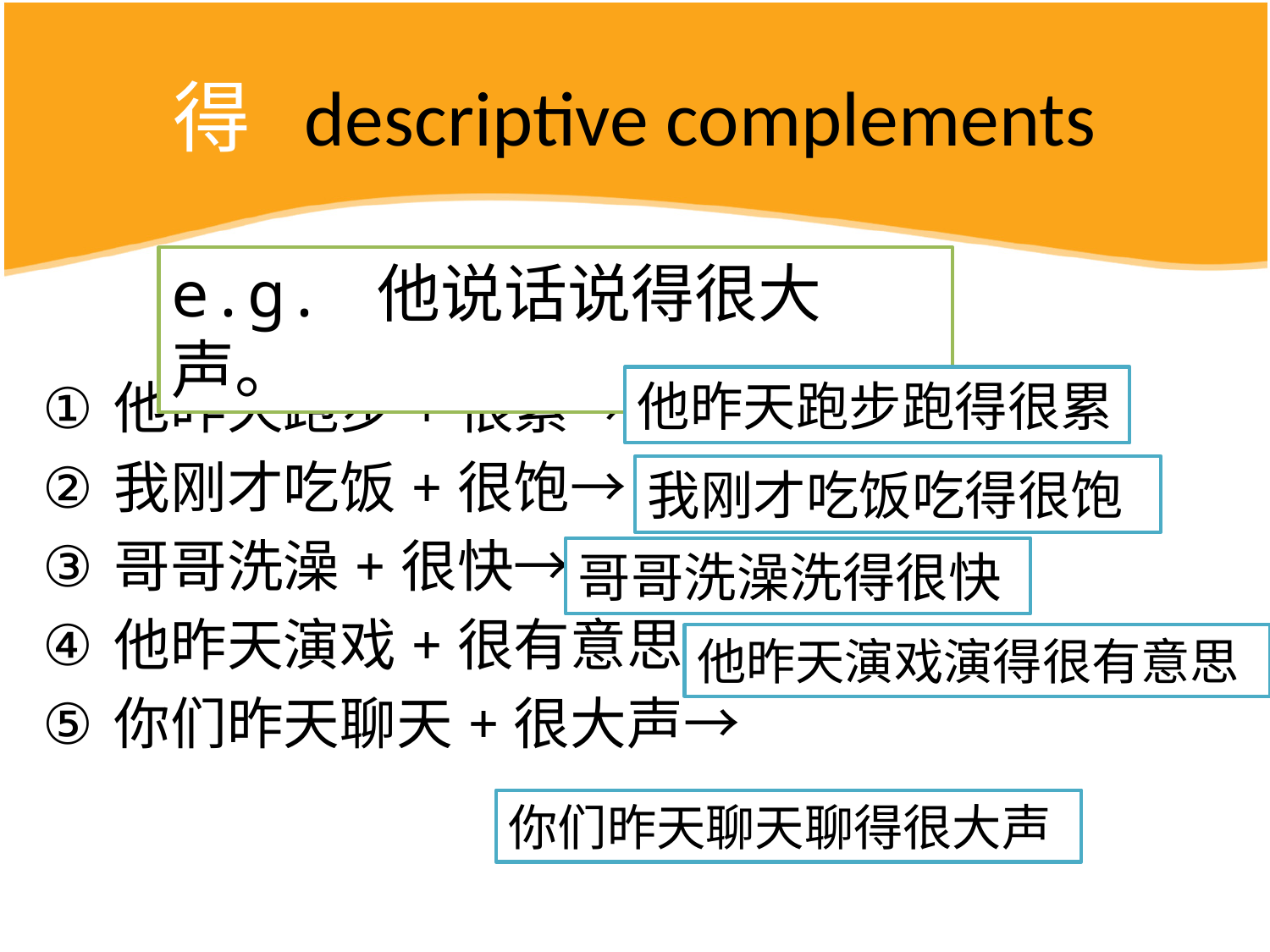

# 得  descriptive complements

他昨天跑步+很累→
我刚才吃饭+很饱→
哥哥洗澡+很快→
他昨天演戏+很有意思→
你们昨天聊天+很大声→

e.g. 他说话说得很大声。
他昨天跑步跑得很累
我刚才吃饭吃得很饱
哥哥洗澡洗得很快
他昨天演戏演得很有意思
你们昨天聊天聊得很大声